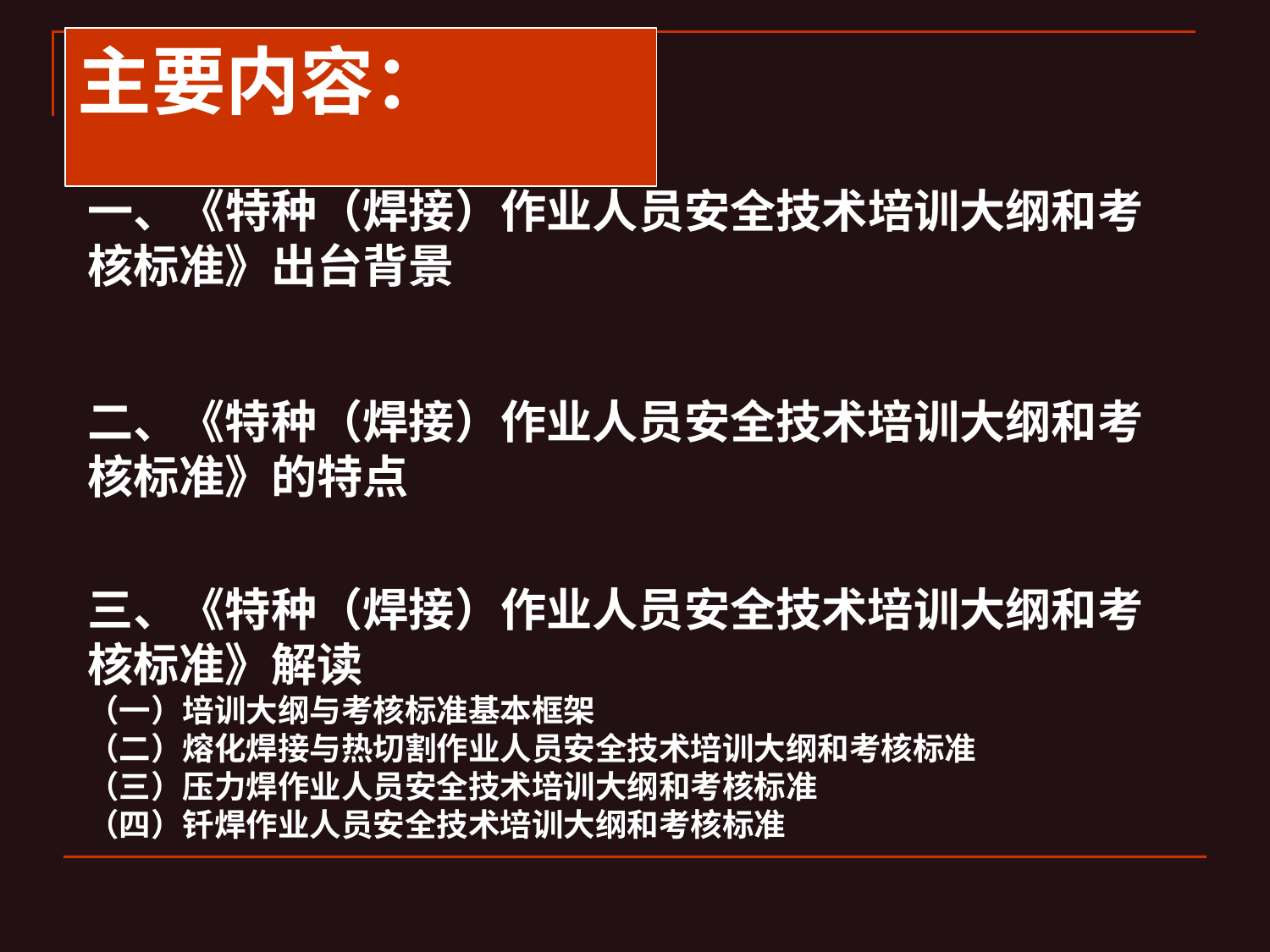

# 主要内容：
一、《特种（焊接）作业人员安全技术培训大纲和考核标准》出台背景

二、《特种（焊接）作业人员安全技术培训大纲和考核标准》的特点

三、《特种（焊接）作业人员安全技术培训大纲和考核标准》解读
（一）培训大纲与考核标准基本框架
（二）熔化焊接与热切割作业人员安全技术培训大纲和考核标准
（三）压力焊作业人员安全技术培训大纲和考核标准
（四）钎焊作业人员安全技术培训大纲和考核标准